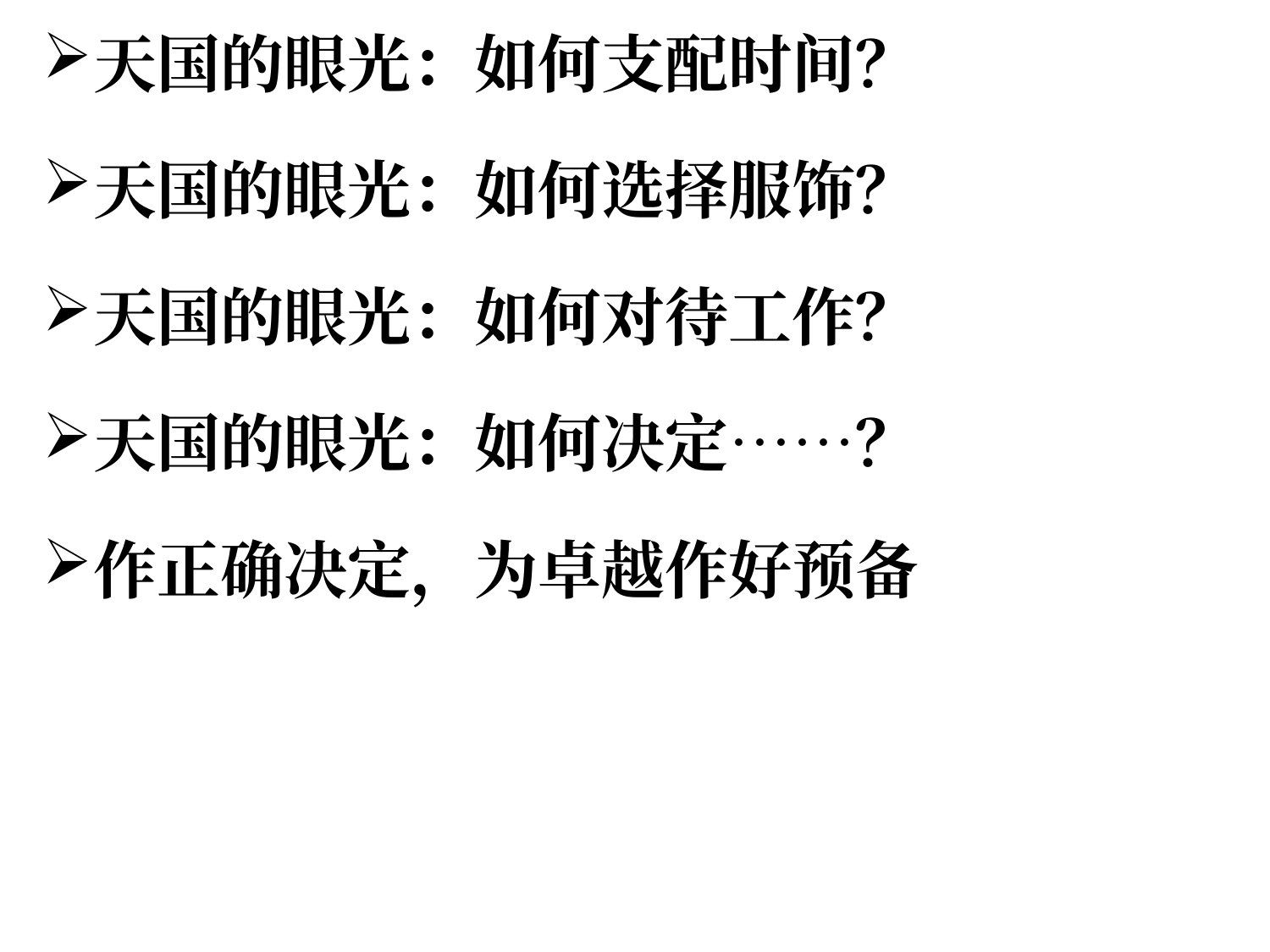

天国的眼光：如何支配时间？

天国的眼光：如何选择服饰？

天国的眼光：如何对待工作？

天国的眼光：如何决定……？

作正确决定，为卓越作好预备